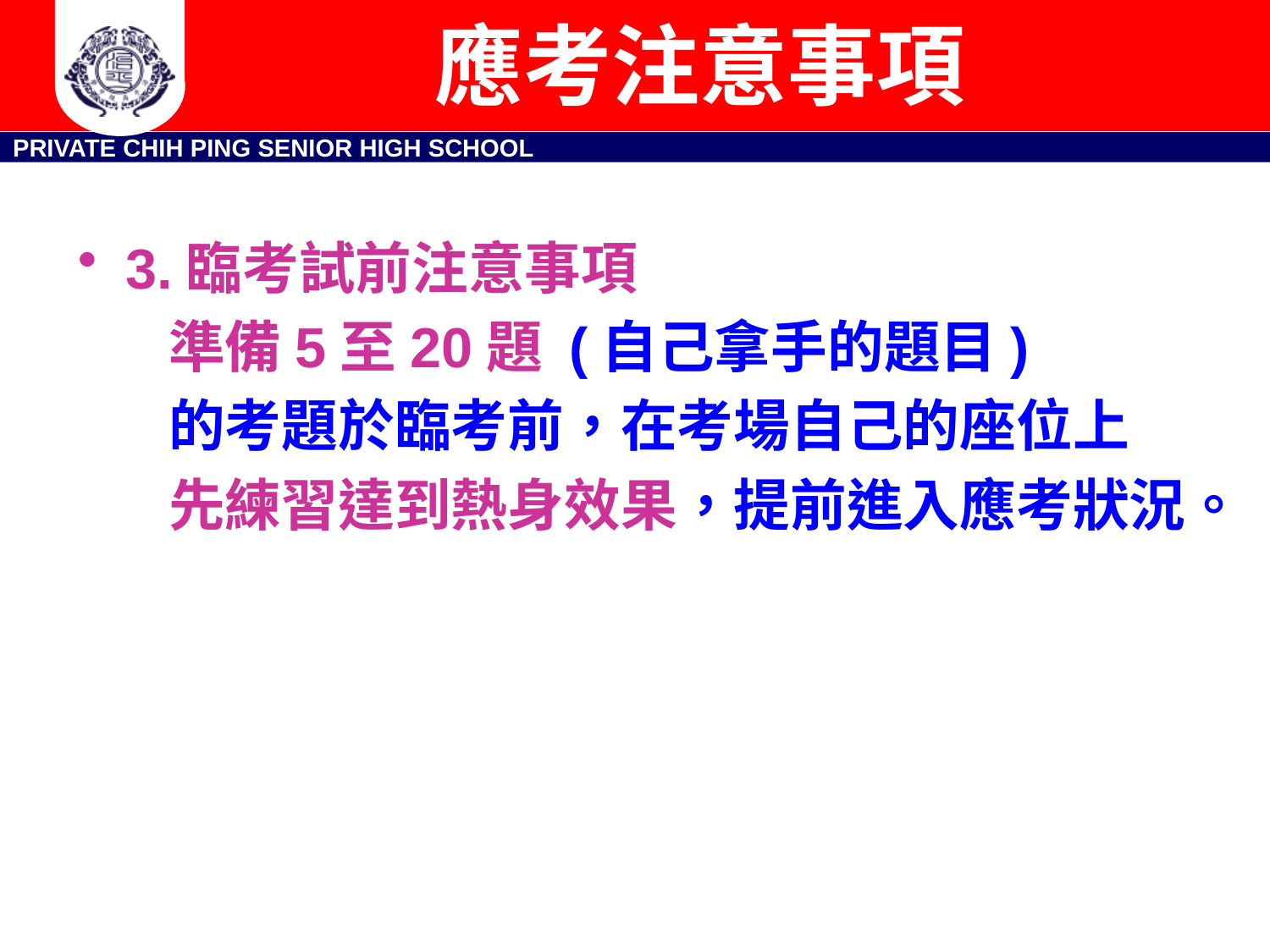

# 應考注意事項
3.臨考試前注意事項
      準備5至20題 (自己拿手的題目)
      的考題於臨考前，在考場自己的座位上
      先練習達到熱身效果，提前進入應考狀況。